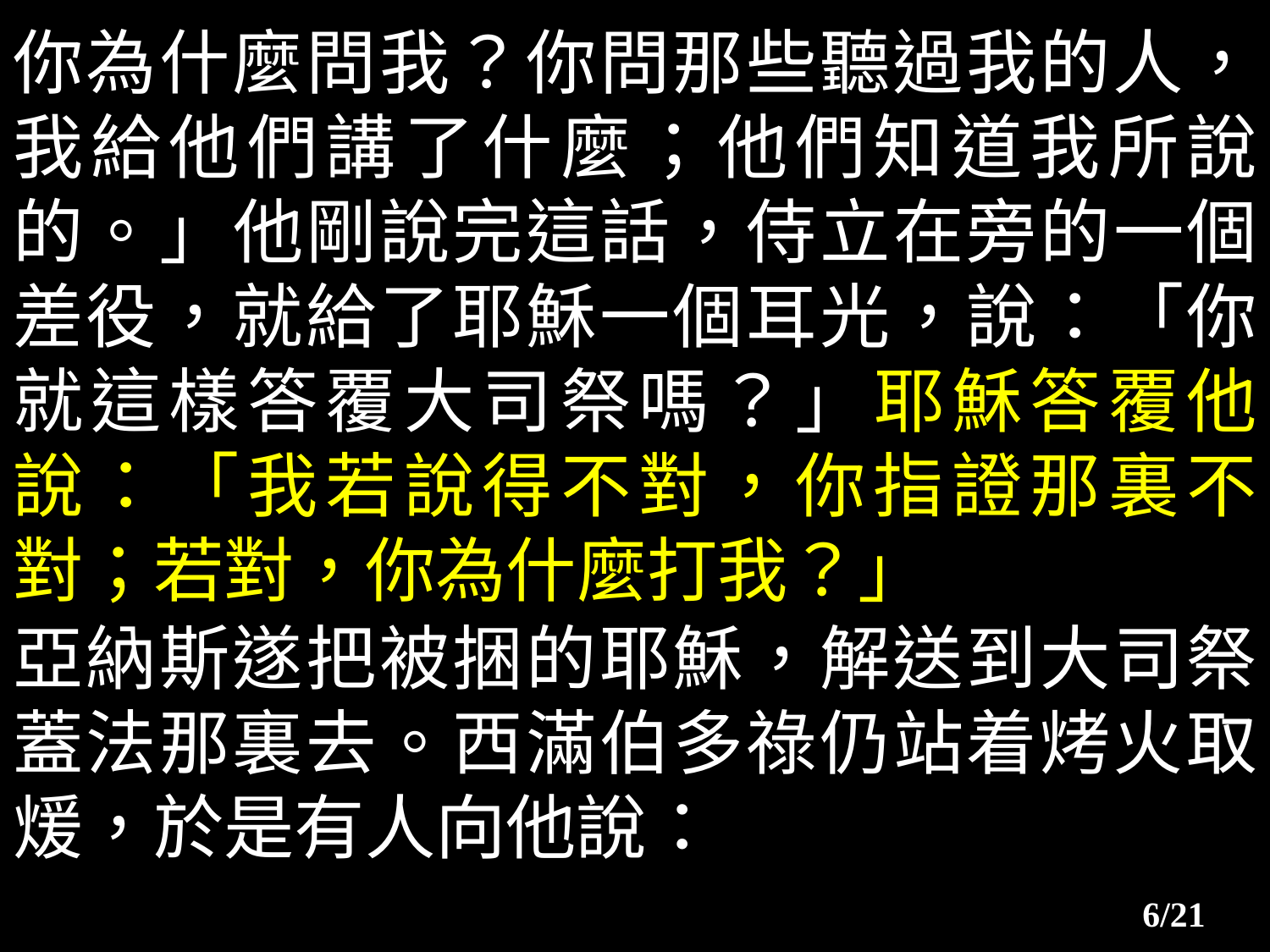

你為什麼問我？你問那些聽過我的人，我給他們講了什麼；他們知道我所說的。」他剛說完這話，侍立在旁的一個差役，就給了耶穌一個耳光，說：「你就這樣答覆大司祭嗎？」耶穌答覆他說：「我若說得不對，你指證那裏不對；若對，你為什麼打我？」
亞納斯遂把被捆的耶穌，解送到大司祭蓋法那裏去。西滿伯多祿仍站着烤火取煖，於是有人向他說：
6/21